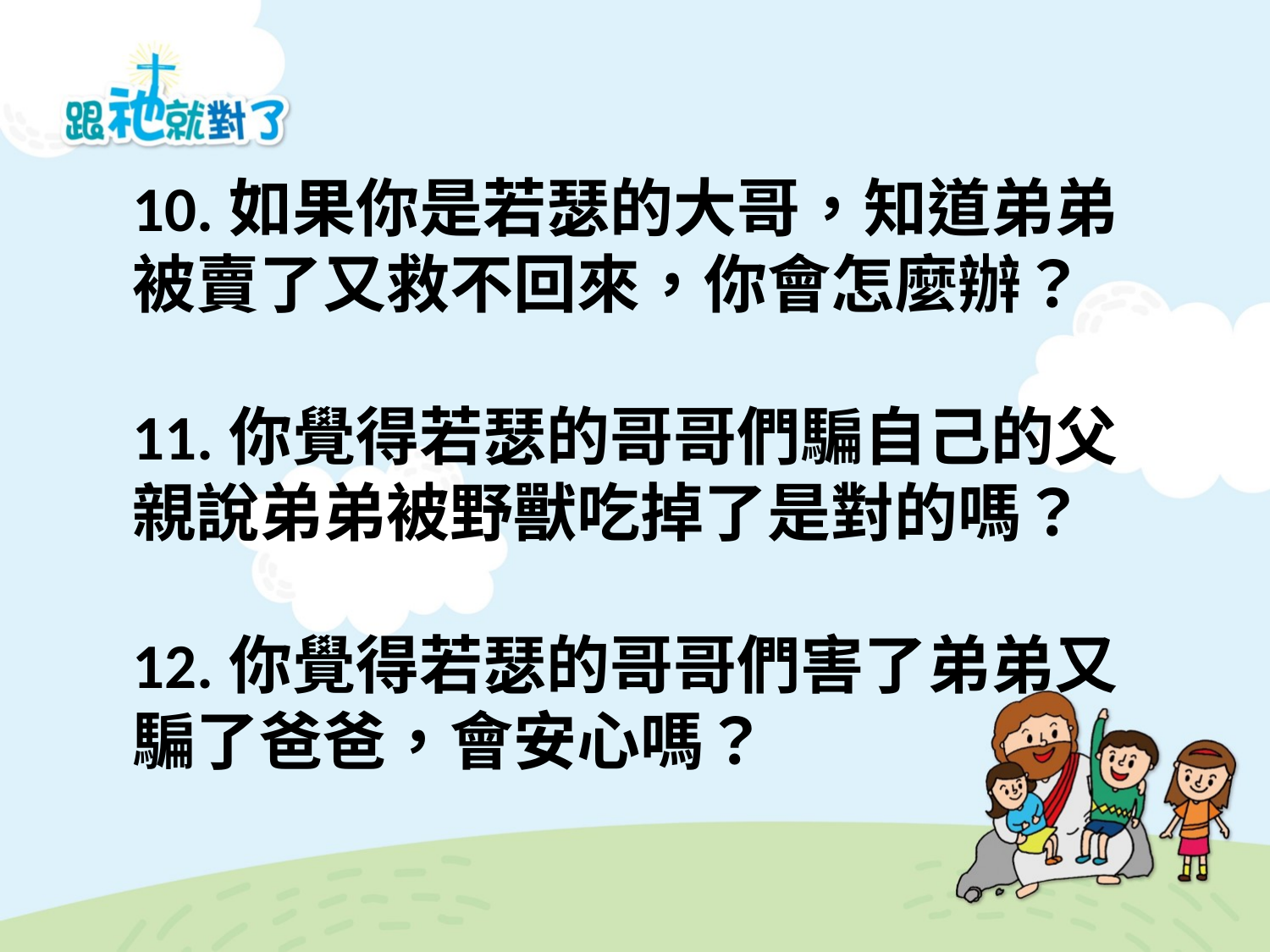

10.如果你是若瑟的大哥，知道弟弟被賣了又救不回來，你會怎麼辦？

11.你覺得若瑟的哥哥們騙自己的父親說弟弟被野獸吃掉了是對的嗎？

12.你覺得若瑟的哥哥們害了弟弟又騙了爸爸，會安心嗎？